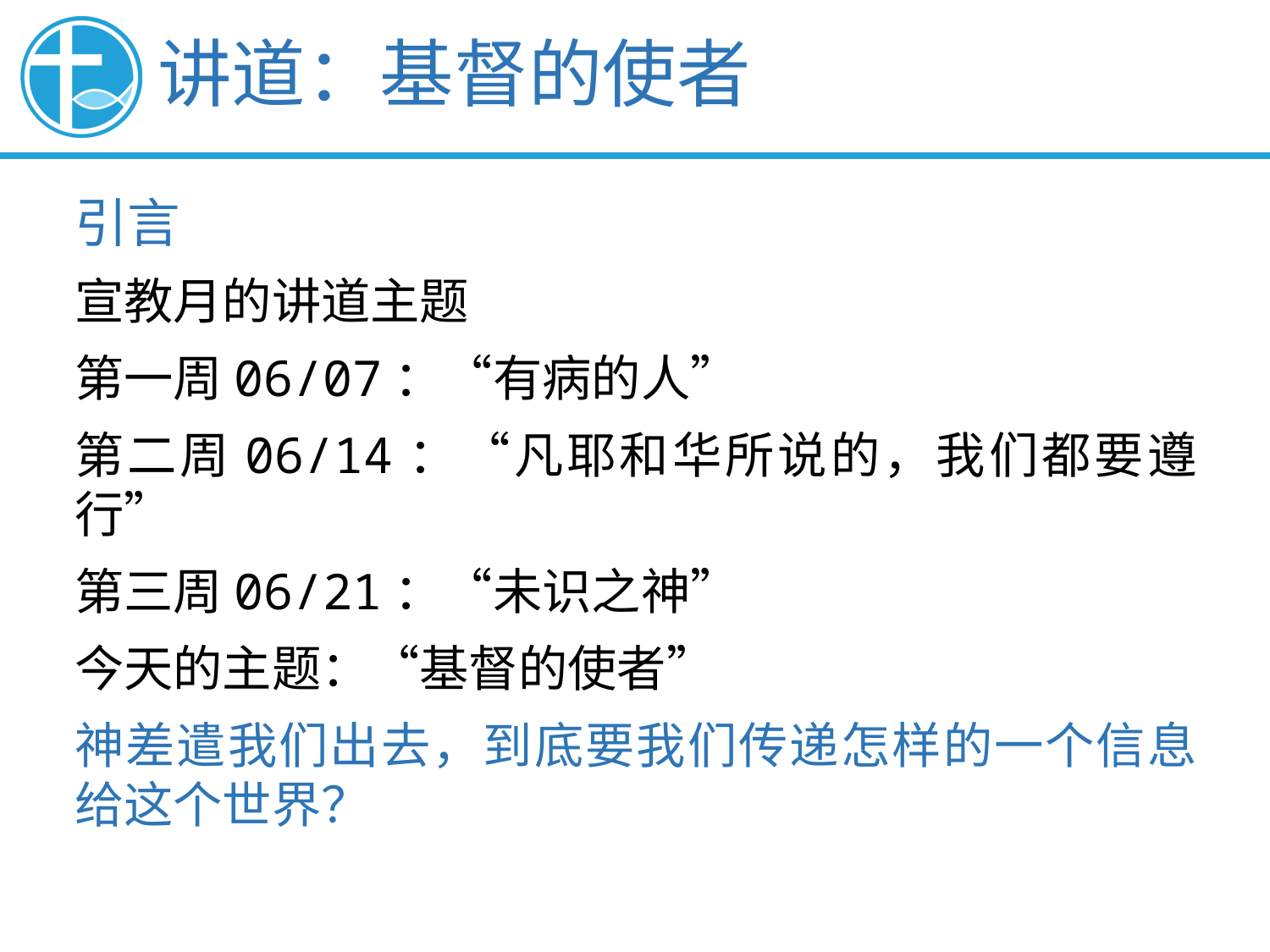

讲道：基督的使者
引言
宣教月的讲道主题
第一周06/07：“有病的人”
第二周06/14：“凡耶和华所说的，我们都要遵行”
第三周06/21：“未识之神”
今天的主题：“基督的使者”
神差遣我们出去，到底要我们传递怎样的一个信息给这个世界？